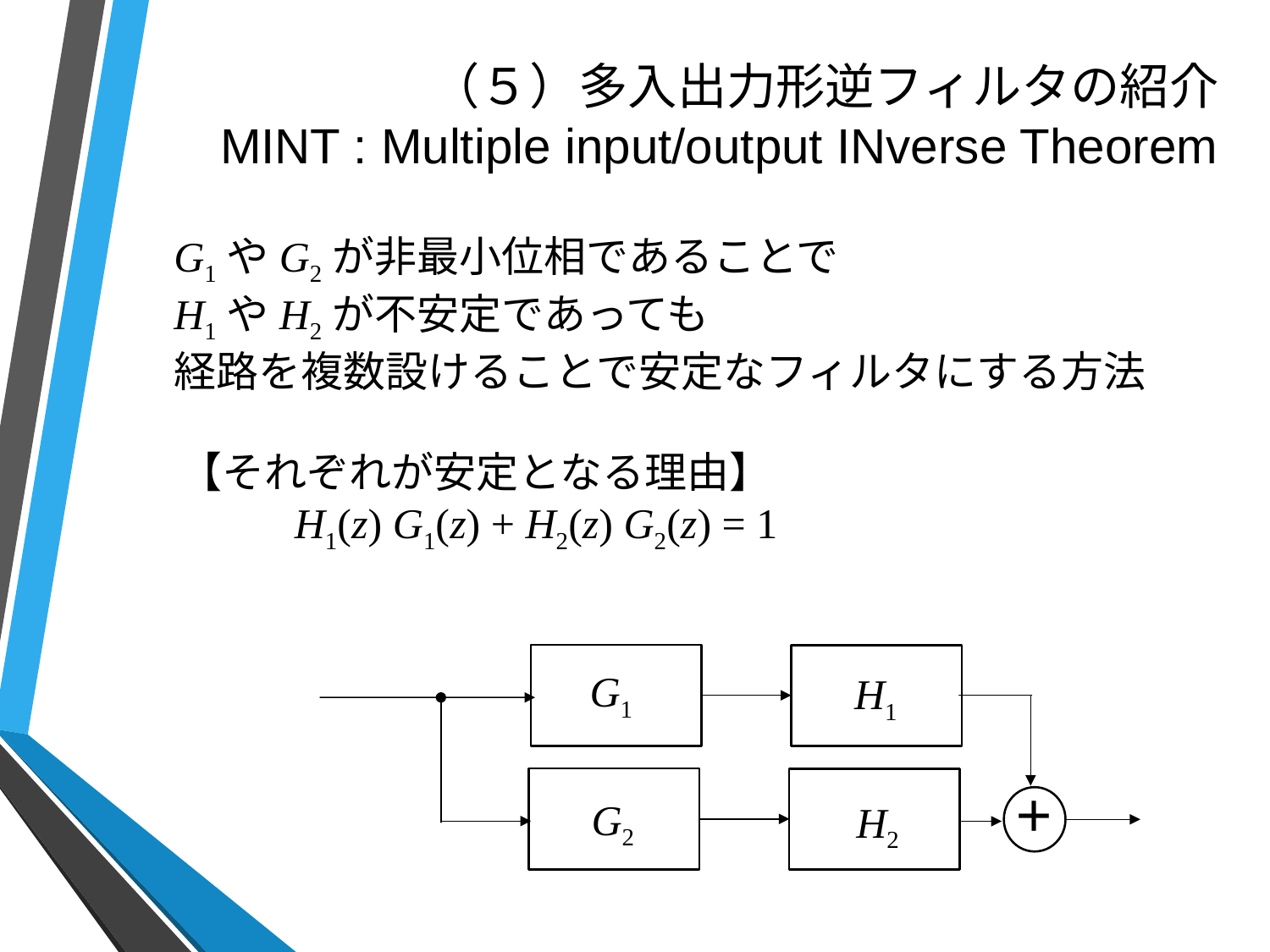

# （５）多入出力形逆フィルタの紹介 MINT : Multiple input/output INverse Theorem
G1やG2が非最小位相であることで
H1やH2が不安定であっても
経路を複数設けることで安定なフィルタにする方法
【それぞれが安定となる理由】
 　　H1(z) G1(z) + H2(z) G2(z) = 1

 G1
 H1

 G2
＋
 H2